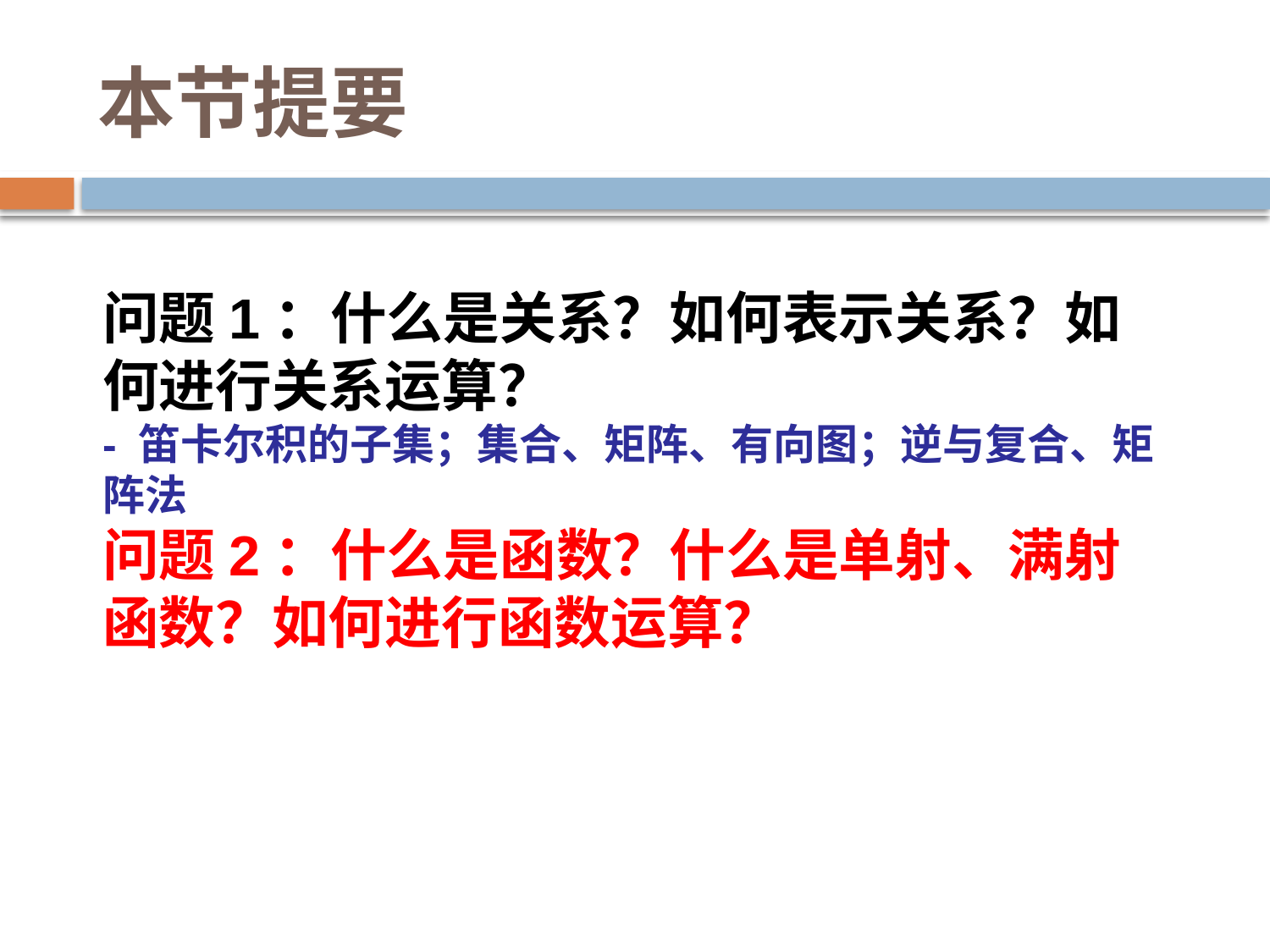

# 本节提要
问题1：什么是关系？如何表示关系？如何进行关系运算？
- 笛卡尔积的子集；集合、矩阵、有向图；逆与复合、矩阵法
问题2：什么是函数？什么是单射、满射函数？如何进行函数运算？